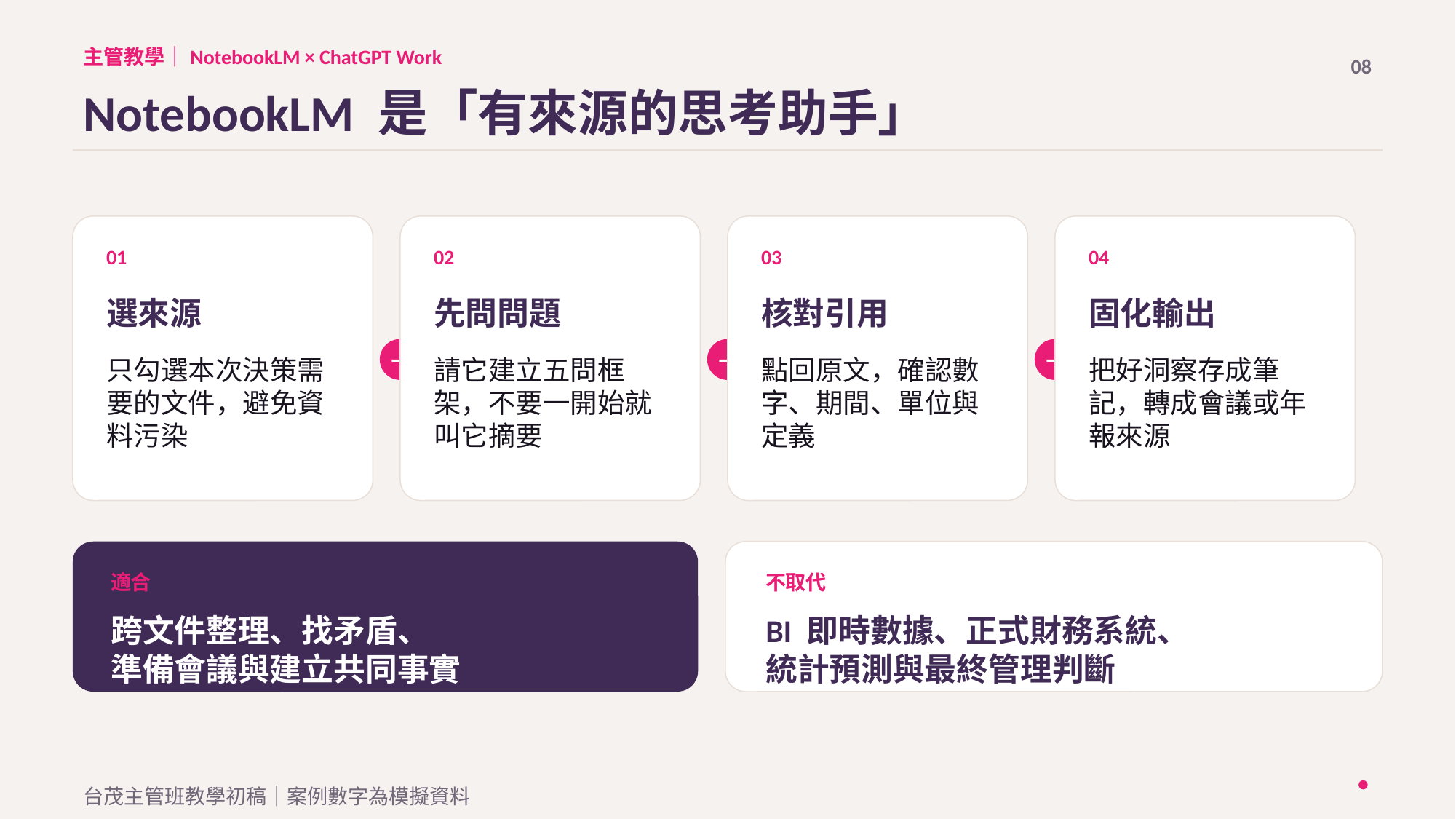

主管教學｜NotebookLM × ChatGPT Work
08
NotebookLM 是「有來源的思考助手」

01
02
03
04
選來源
先問問題
核對引用
固化輸出

→
→
→
只勾選本次決策需要的文件，避免資料污染
請它建立五問框架，不要一開始就叫它摘要
點回原文，確認數字、期間、單位與定義
把好洞察存成筆記，轉成會議或年報來源

適合
不取代
跨文件整理、找矛盾、
準備會議與建立共同事實
BI 即時數據、正式財務系統、
統計預測與最終管理判斷
台茂主管班教學初稿｜案例數字為模擬資料